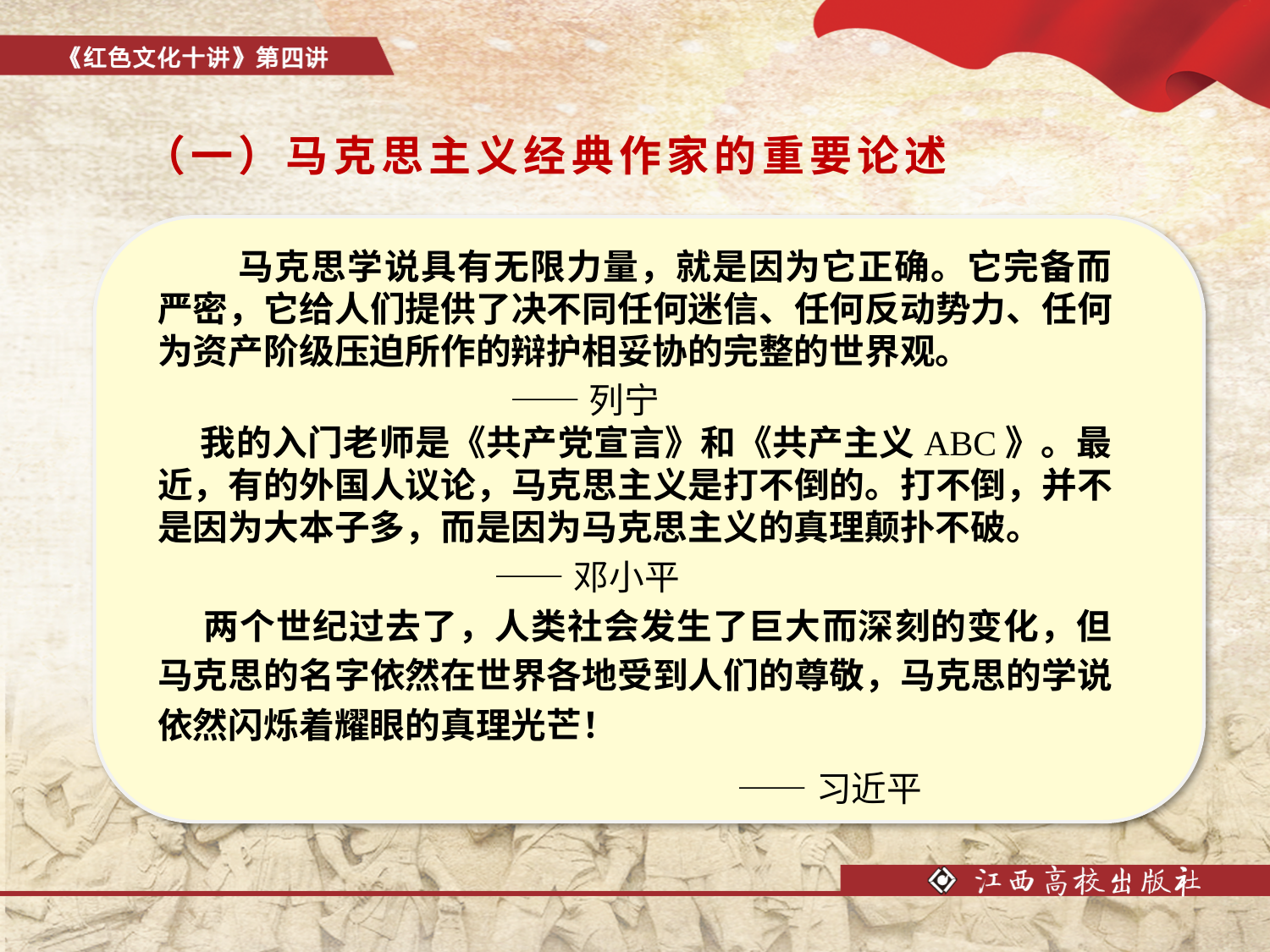

（一）马克思主义经典作家的重要论述

     马克思学说具有无限力量，就是因为它正确。它完备而严密，它给人们提供了决不同任何迷信、任何反动势力、任何为资产阶级压迫所作的辩护相妥协的完整的世界观。
                                             ——列宁
    我的入门老师是《共产党宣言》和《共产主义ABC》。最近，有的外国人议论，马克思主义是打不倒的。打不倒，并不是因为大本子多，而是因为马克思主义的真理颠扑不破。
                                           ——邓小平
    两个世纪过去了，人类社会发生了巨大而深刻的变化，但马克思的名字依然在世界各地受到人们的尊敬，马克思的学说依然闪烁着耀眼的真理光芒！
                                                                          ——习近平